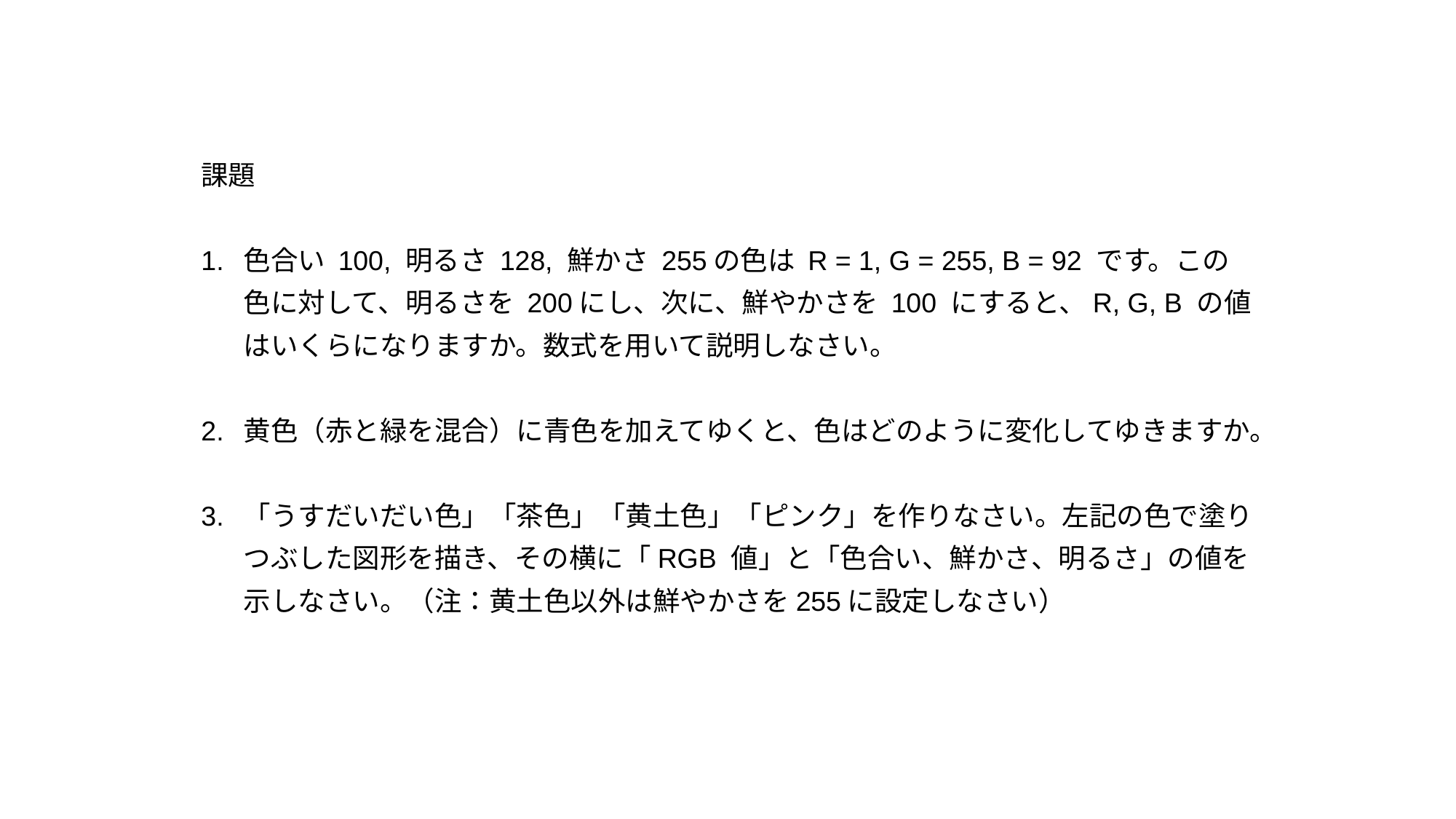

課題

色合い 100, 明るさ 128, 鮮かさ 255の色は R = 1, G = 255, B = 92 です。この色に対して、明るさを 200にし、次に、鮮やかさを 100 にすると、R, G, B の値はいくらになりますか。数式を用いて説明しなさい。

黄色（赤と緑を混合）に青色を加えてゆくと、色はどのように変化してゆきますか。

「うすだいだい色」「茶色」「黄土色」「ピンク」を作りなさい。左記の色で塗りつぶした図形を描き、その横に「RGB 値」と「色合い、鮮かさ、明るさ」の値を示しなさい。（注：黄土色以外は鮮やかさを255に設定しなさい）